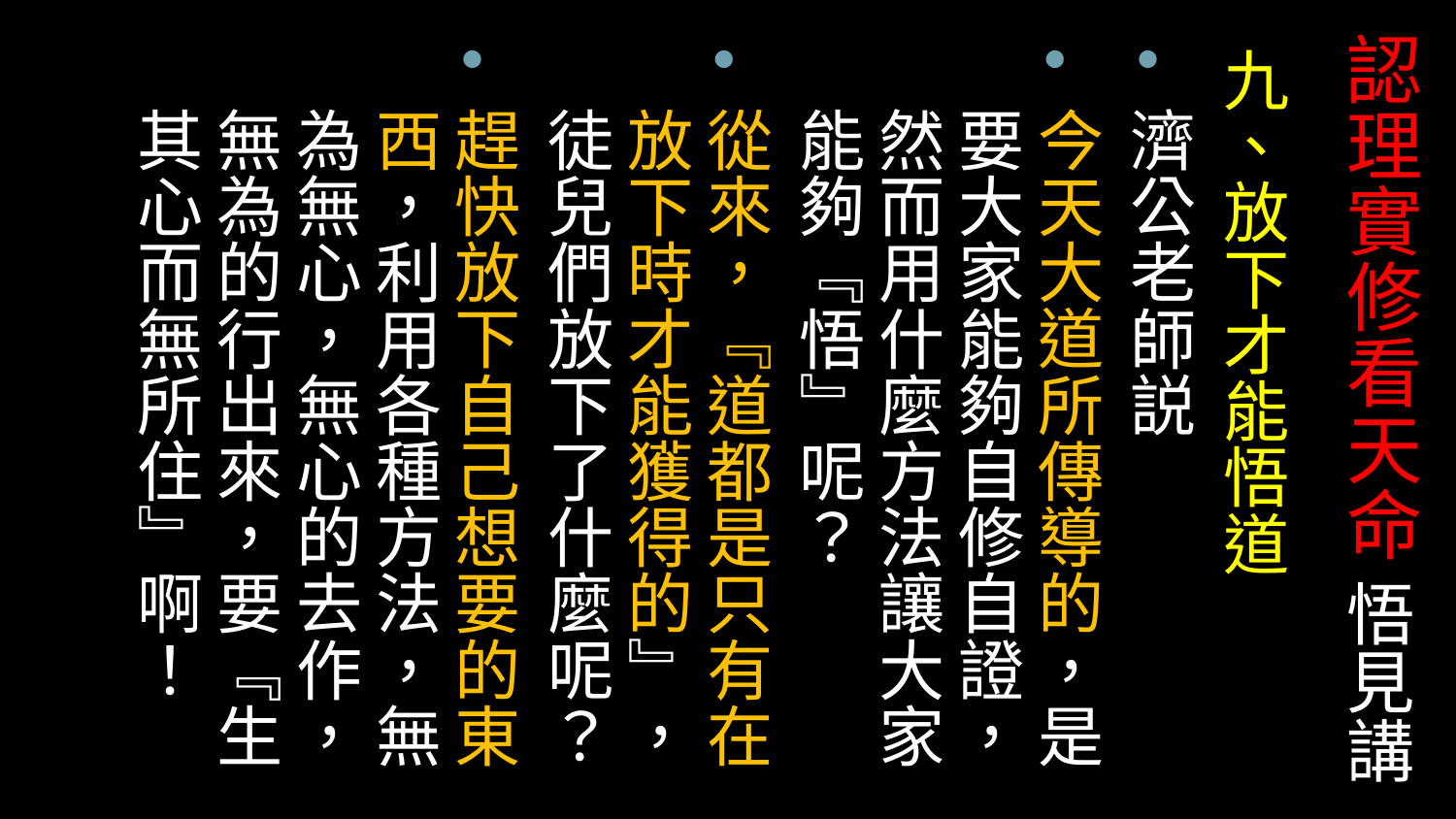

# 認理實修看天命 悟見講
九、放下才能悟道
濟公老師説
今天大道所傳導的，是要大家能夠自修自證，然而用什麼方法讓大家能夠『悟』呢？
從來，『道都是只有在放下時才能獲得的』，徒兒們放下了什麼呢？
趕快放下自己想要的東西，利用各種方法，無為無心，無心的去作，無為的行出來，要『生其心而無所住』啊！